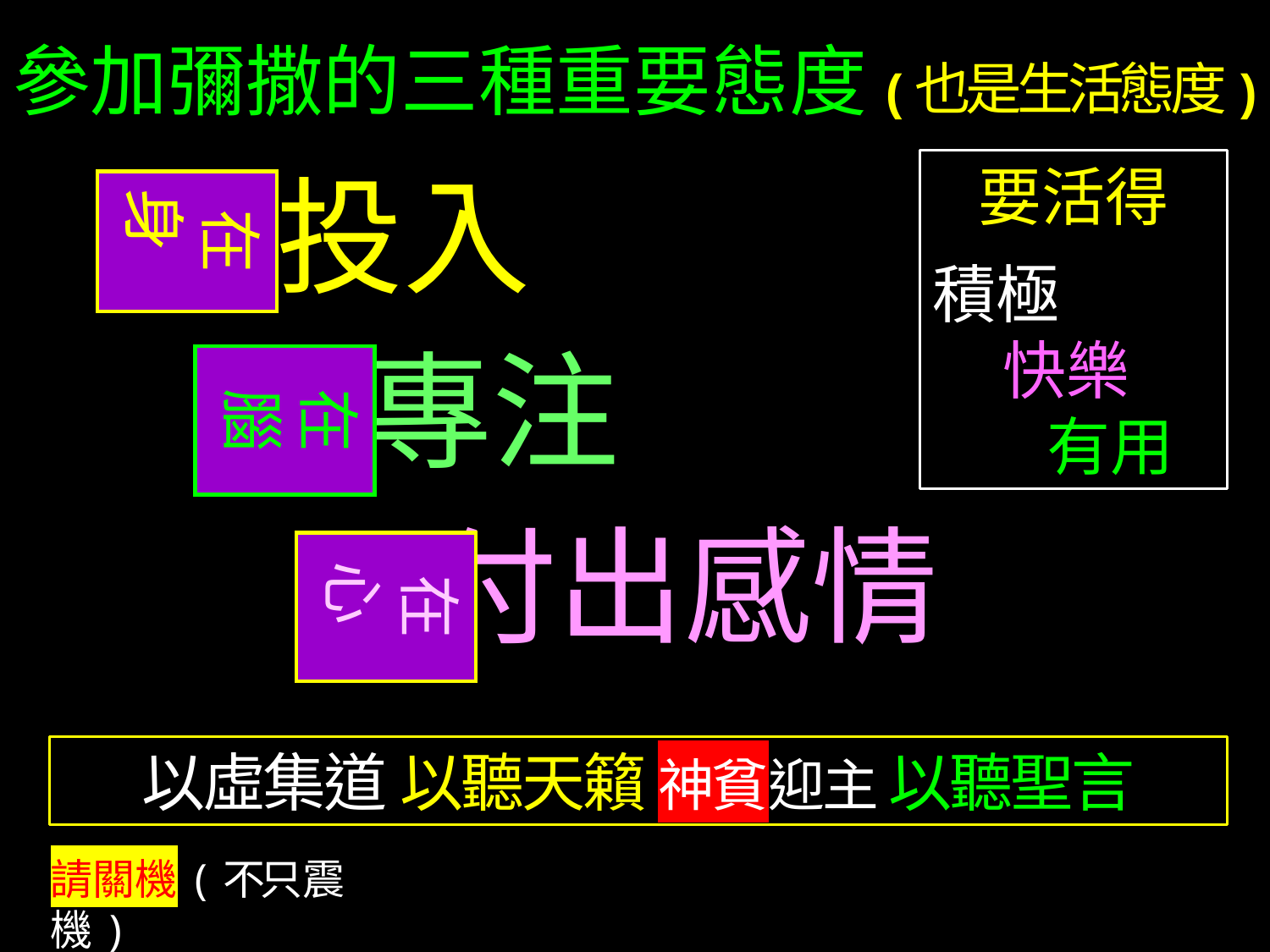

參加彌撒的三種重要態度(也是生活態度)
       投入
         專注
           付出感情
要活得
積極
快樂
       有用
在
身
在
腦
在
心
以虛集道 以聽天籟 神貧迎主 以聽聖言
請關機(不只震機)